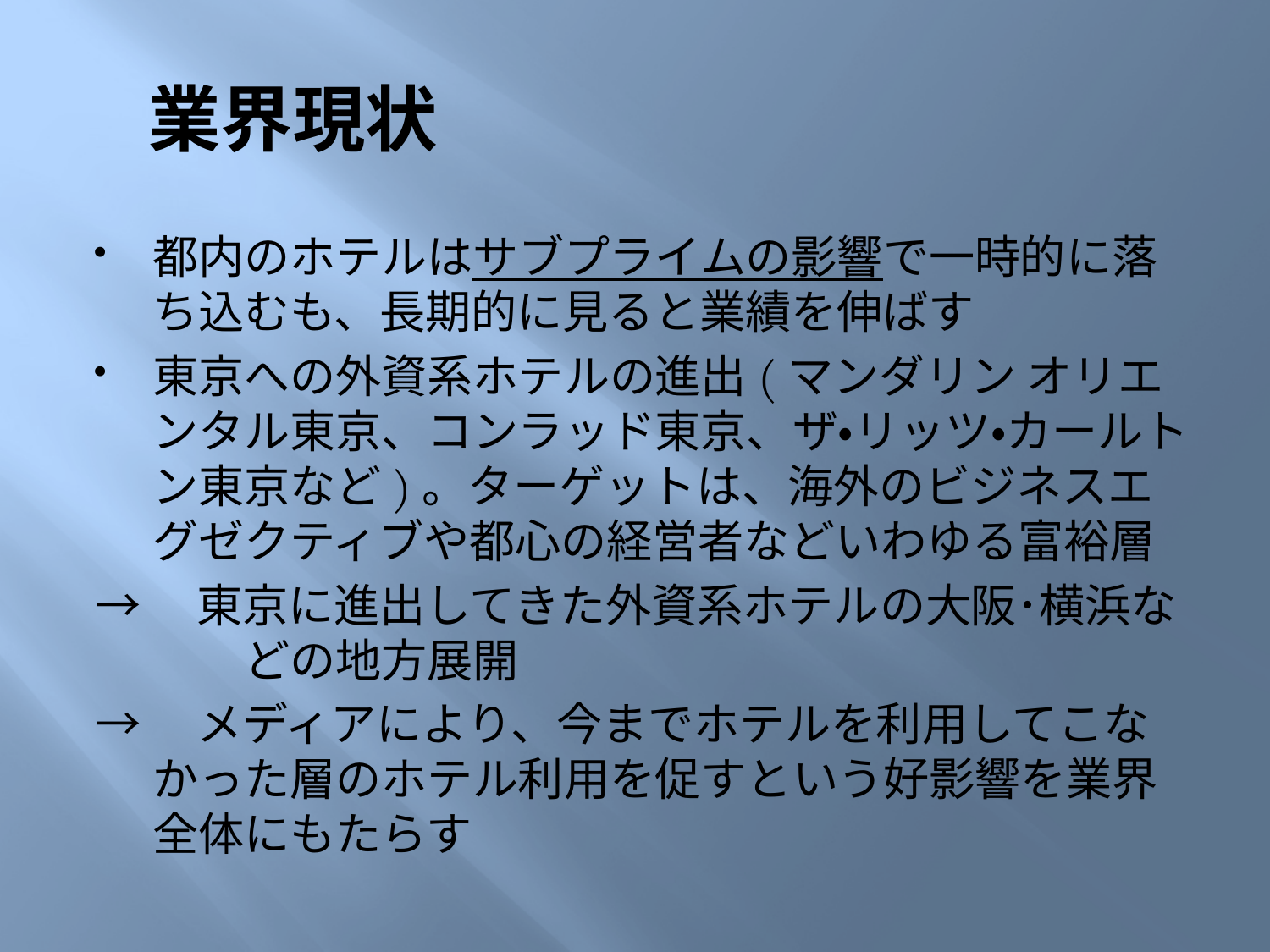

# 業界現状
都内のホテルはサブプライムの影響で一時的に落ち込むも、長期的に見ると業績を伸ばす
東京への外資系ホテルの進出(マンダリン オリエンタル東京、コンラッド東京、ザ・リッツ・カールトン東京など)。ターゲットは、海外のビジネスエグゼクティブや都心の経営者などいわゆる富裕層
→　東京に進出してきた外資系ホテルの大阪･横浜な　　どの地方展開
→　メディアにより、今までホテルを利用してこなかった層のホテル利用を促すという好影響を業界全体にもたらす